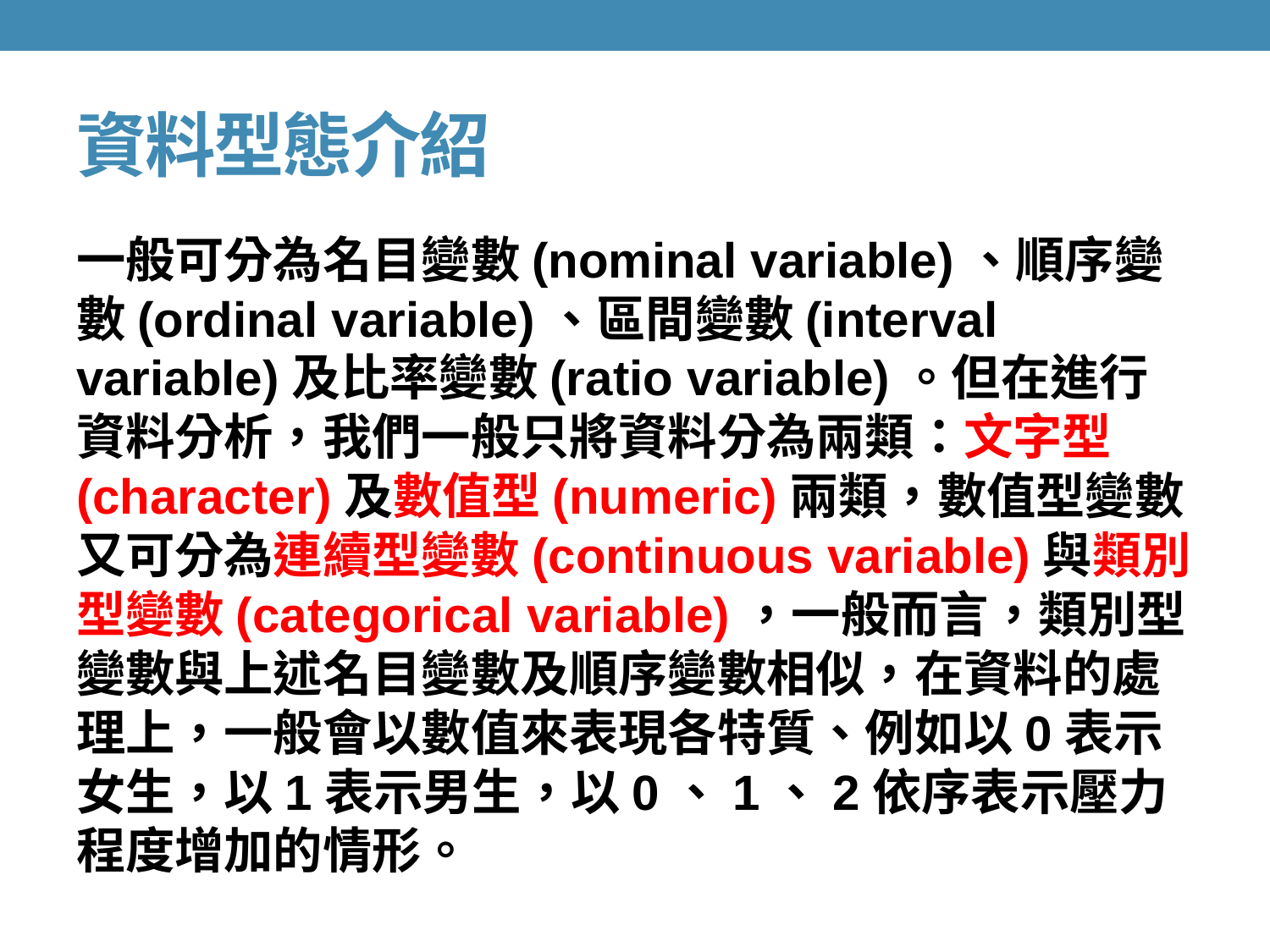

# 資料型態介紹
一般可分為名目變數(nominal variable)、順序變數(ordinal variable)、區間變數(interval variable)及比率變數(ratio variable)。但在進行資料分析，我們一般只將資料分為兩類：文字型(character)及數值型(numeric)兩類，數值型變數又可分為連續型變數(continuous variable)與類別型變數(categorical variable)，一般而言，類別型變數與上述名目變數及順序變數相似，在資料的處理上，一般會以數值來表現各特質、例如以0表示女生，以1表示男生，以0、1、2依序表示壓力程度增加的情形。